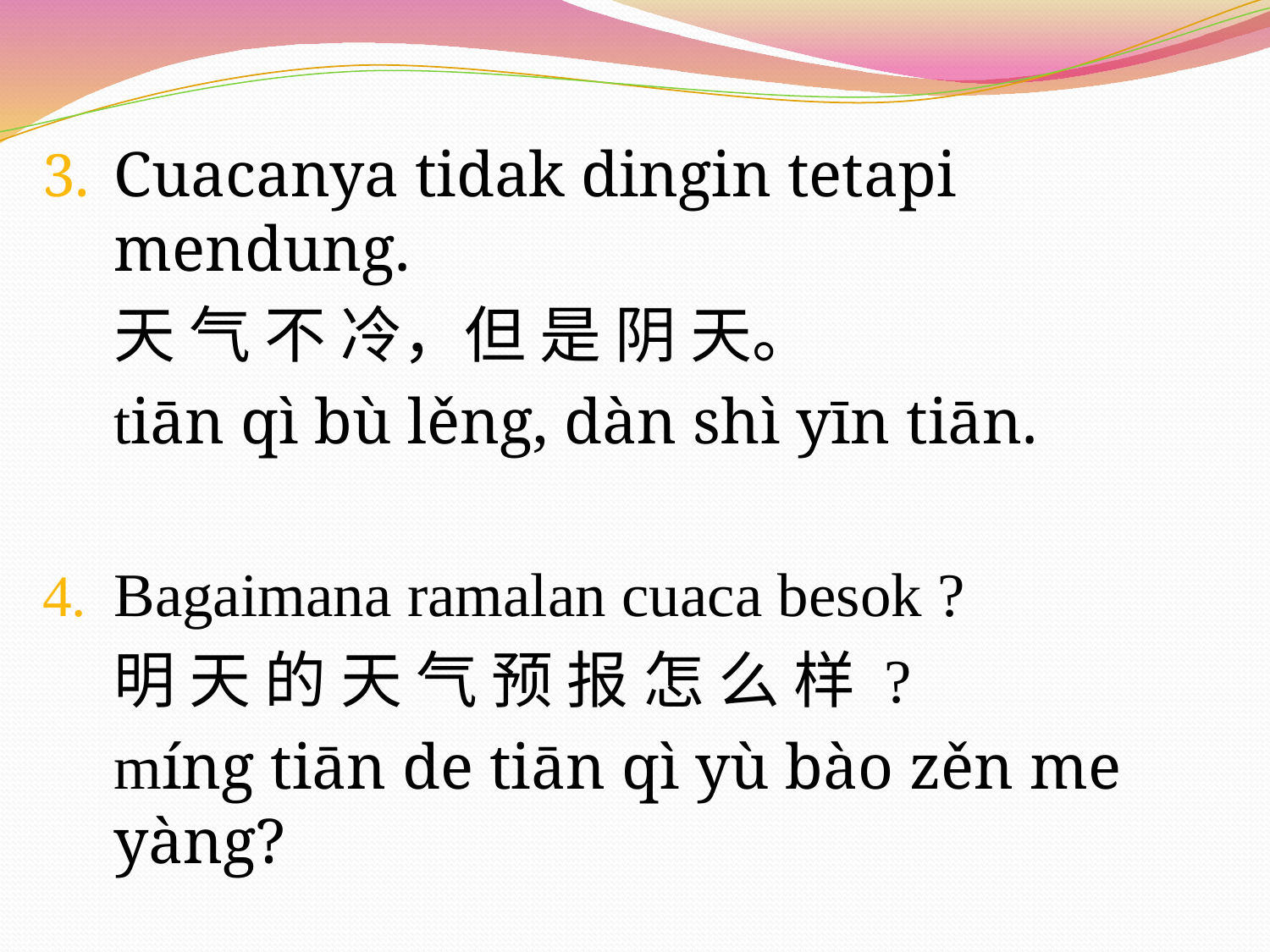

Cuacanya tidak dingin tetapi mendung.
	天 气 不 冷，但 是 阴 天。
	tiān qì bù lěng, dàn shì yīn tiān.

Bagaimana ramalan cuaca besok ?
	明 天 的 天 气 预 报 怎 么 样 ?
	míng tiān de tiān qì yù bào zěn me yàng?